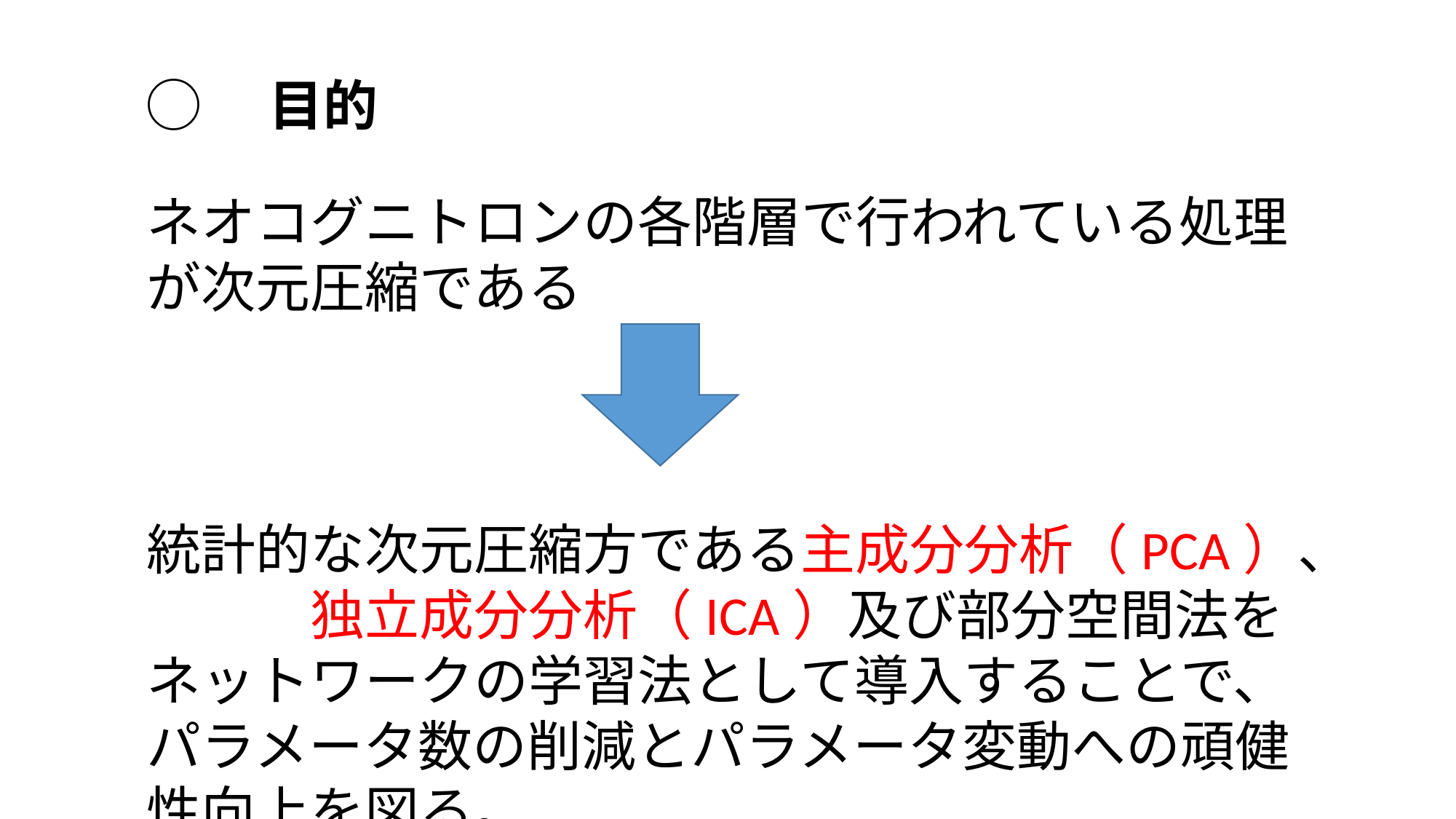

◯　目的

ネオコグニトロンの各階層で行われている処理が次元圧縮である

統計的な次元圧縮方である主成分分析（PCA）、　　　独立成分分析（ICA）及び部分空間法をネットワークの学習法として導入することで、パラメータ数の削減とパラメータ変動への頑健性向上を図る。